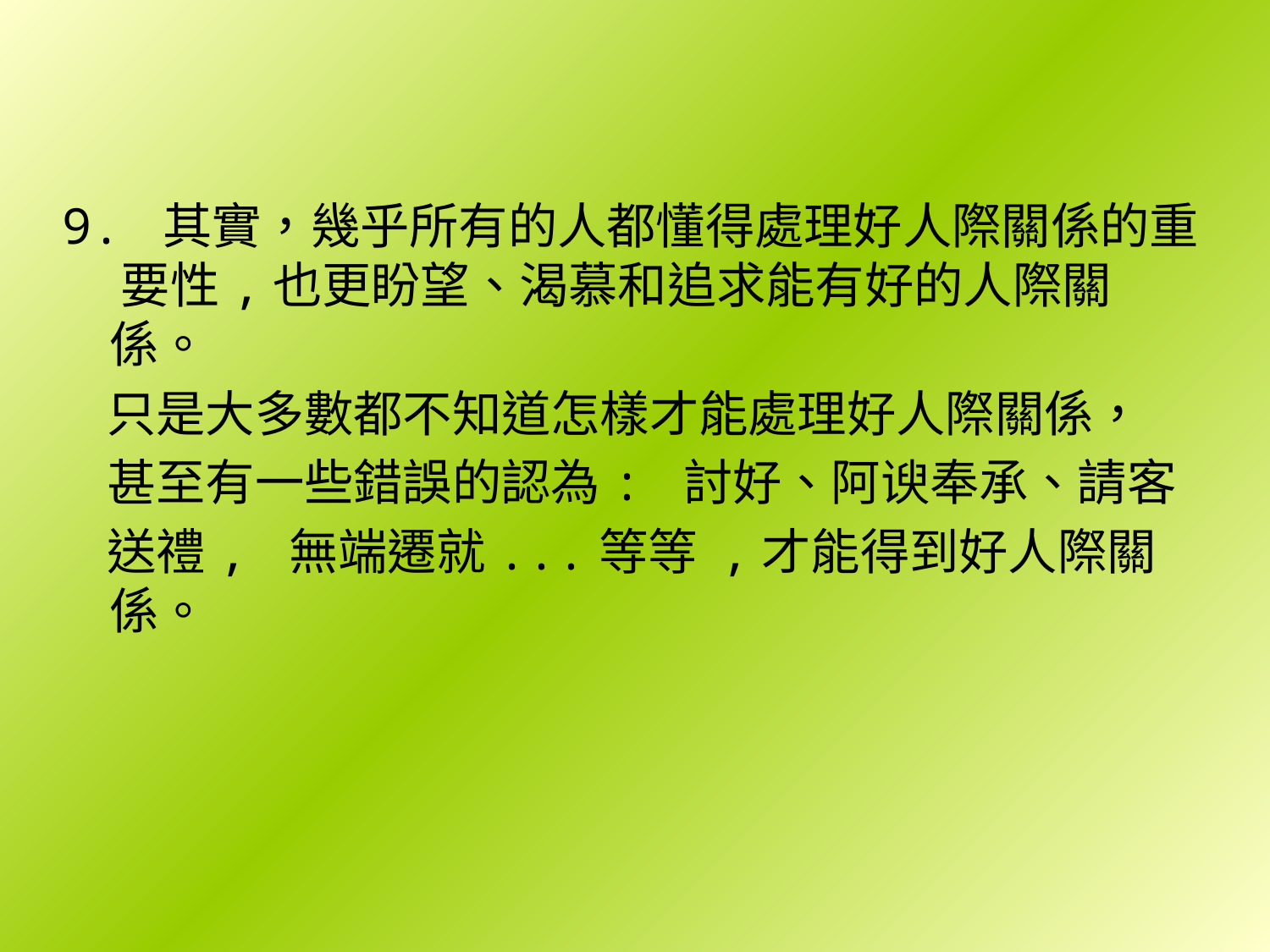

9. 其實，幾乎所有的人都懂得處理好人際關係的重  要性,也更盼望、渴慕和追求能有好的人際關係。
   只是大多數都不知道怎樣才能處理好人際關係，
   甚至有一些錯誤的認為: 討好、阿谀奉承、請客
   送禮, 無端遷就...等等 ,才能得到好人際關係。